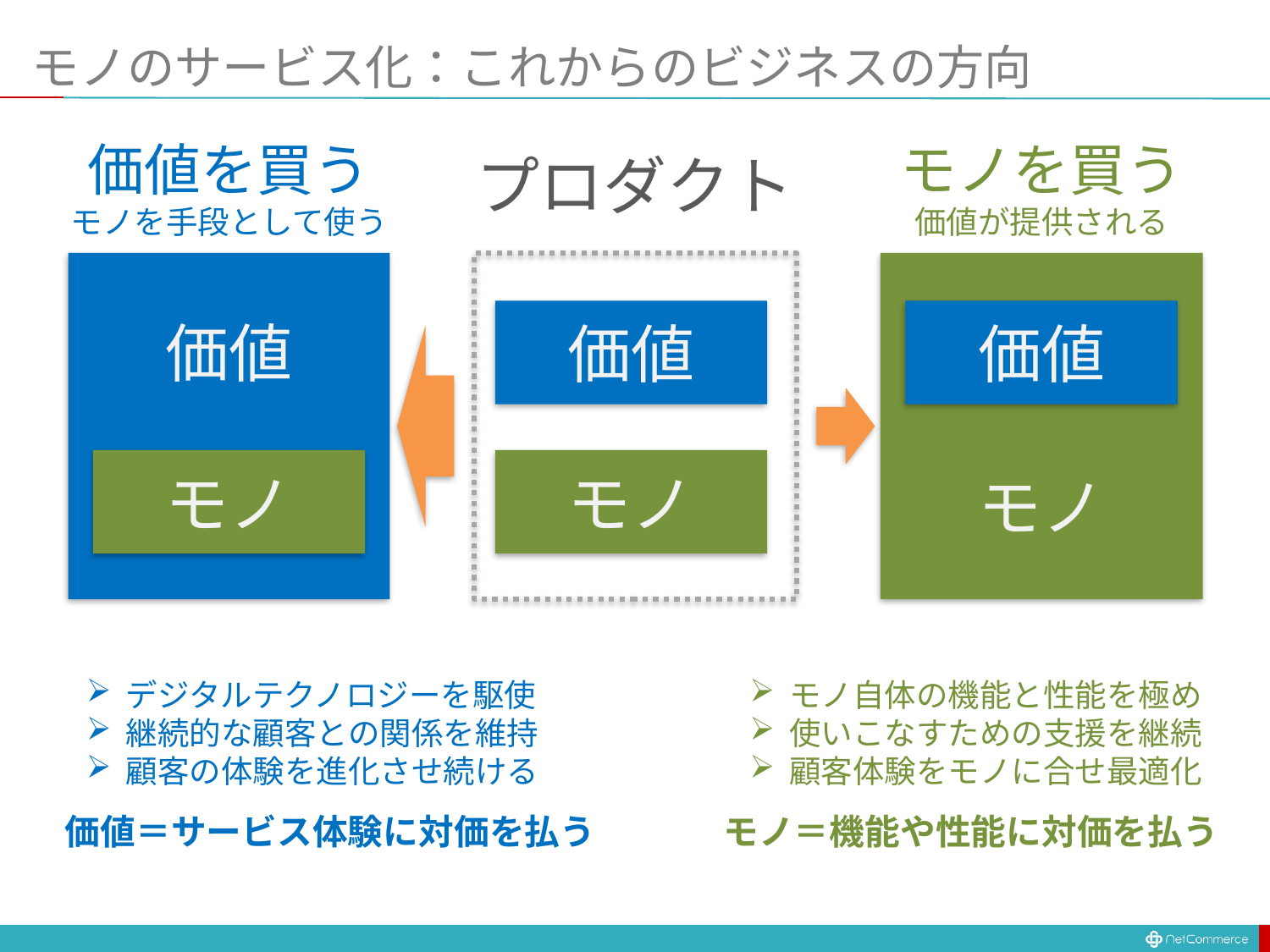

# モノのサービス化：これからのビジネスの方向
モノを買う
価値が提供される
価値を買う
モノを手段として使う
プロダクト

価値
価値
価値

モノ
モノ
モノ
デジタルテクノロジーを駆使
継続的な顧客との関係を維持
顧客の体験を進化させ続ける
モノ自体の機能と性能を極め
使いこなすための支援を継続
顧客体験をモノに合せ最適化
価値＝サービス体験に対価を払う
モノ＝機能や性能に対価を払う